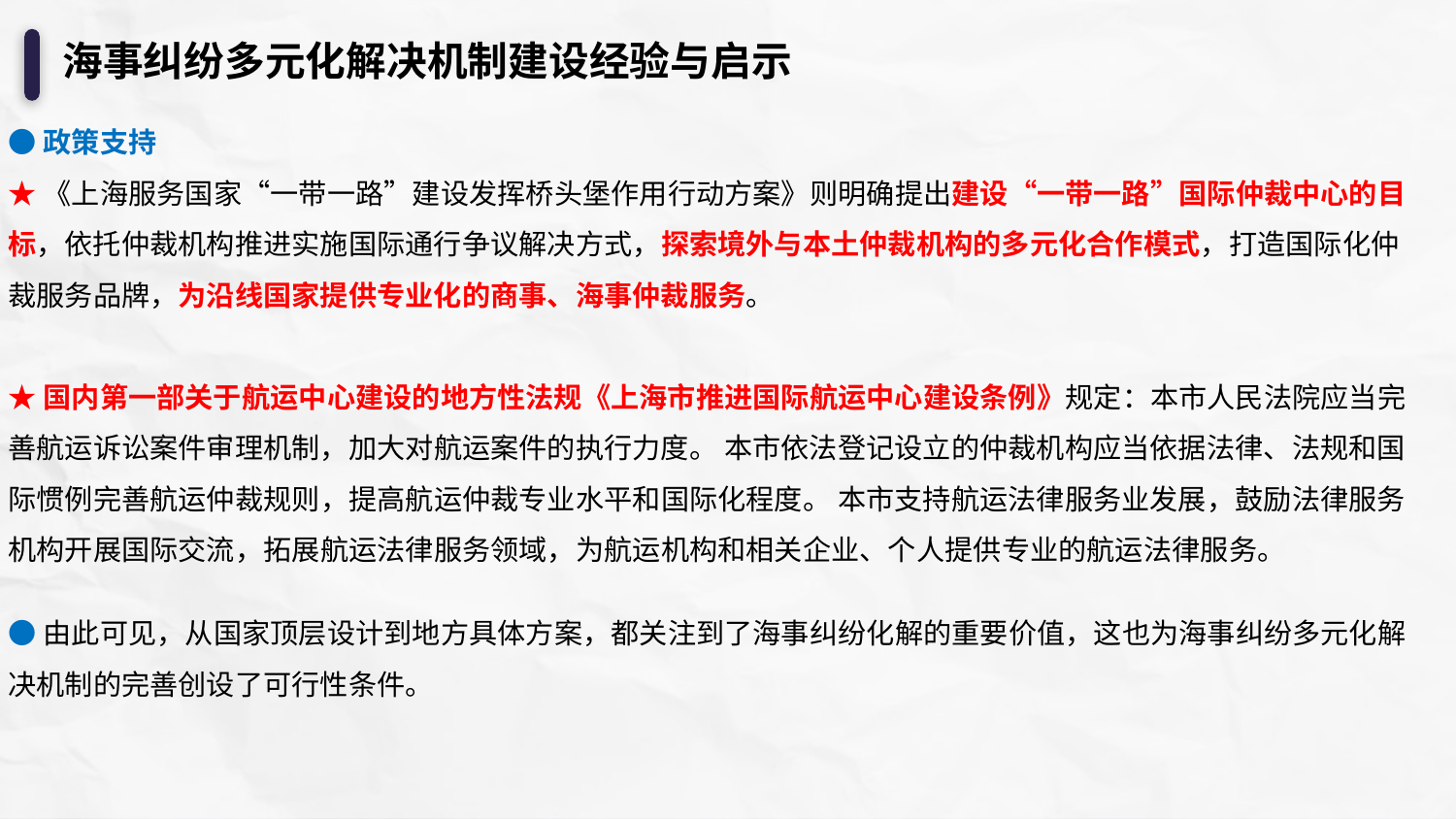

海事纠纷多元化解决机制建设经验与启示
●政策支持
★《上海服务国家“一带一路”建设发挥桥头堡作用行动方案》则明确提出建设“一带一路”国际仲裁中心的目标，依托仲裁机构推进实施国际通行争议解决方式，探索境外与本土仲裁机构的多元化合作模式，打造国际化仲裁服务品牌，为沿线国家提供专业化的商事、海事仲裁服务。

★国内第一部关于航运中心建设的地方性法规《上海市推进国际航运中心建设条例》规定：本市人民法院应当完善航运诉讼案件审理机制，加大对航运案件的执行力度。 本市依法登记设立的仲裁机构应当依据法律、法规和国际惯例完善航运仲裁规则，提高航运仲裁专业水平和国际化程度。 本市支持航运法律服务业发展，鼓励法律服务机构开展国际交流，拓展航运法律服务领域，为航运机构和相关企业、个人提供专业的航运法律服务。

●由此可见，从国家顶层设计到地方具体方案，都关注到了海事纠纷化解的重要价值，这也为海事纠纷多元化解决机制的完善创设了可行性条件。